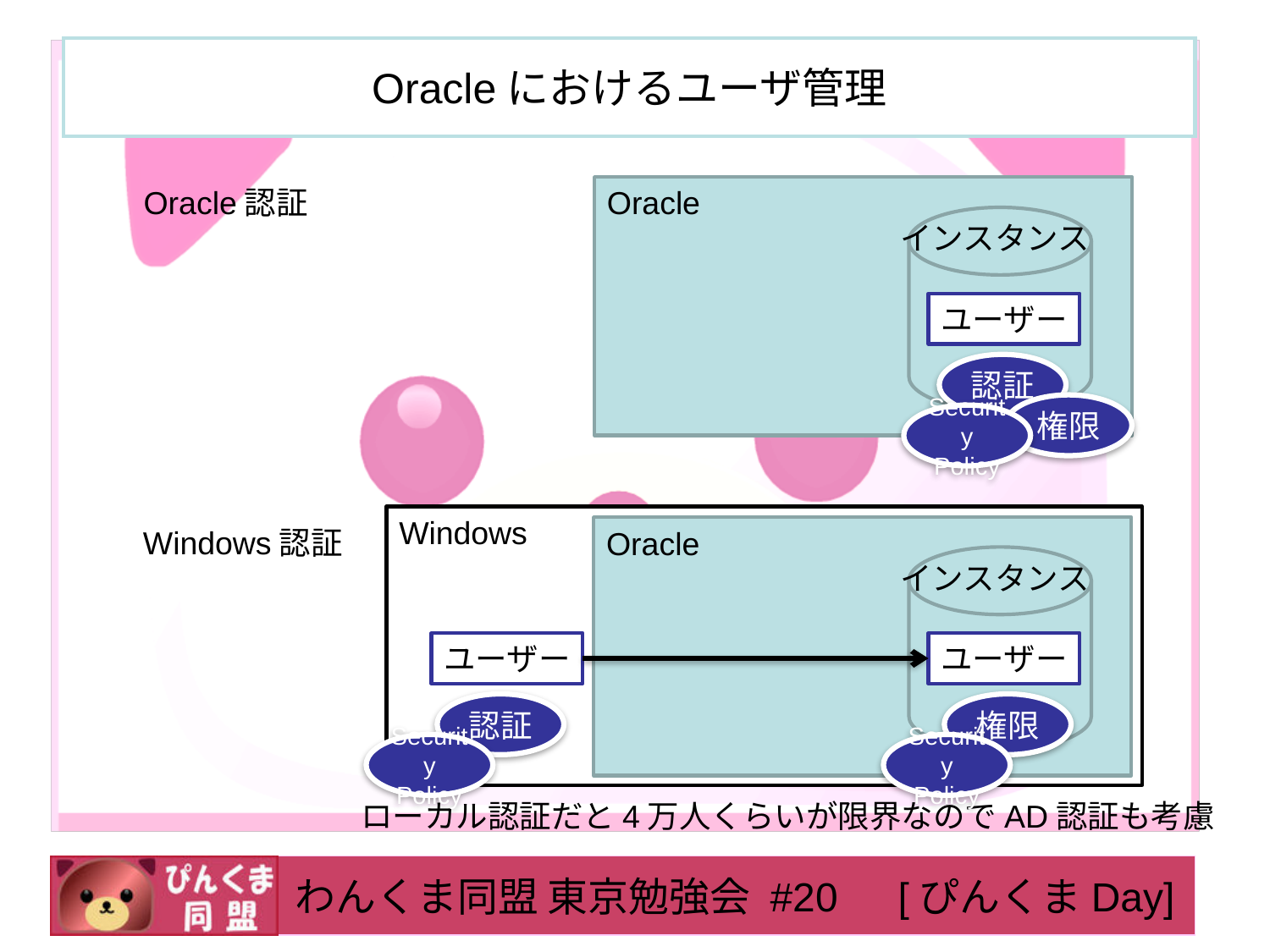

# Oracleにおけるユーザ管理
Oracle認証
Oracle

インスタンス
ユーザー
認証
権限
Security
Policy
Windows
Windows認証
Oracle

インスタンス
ユーザー
ユーザー
認証
権限
Security
Policy
Security
Policy
ローカル認証だと4万人くらいが限界なのでAD認証も考慮